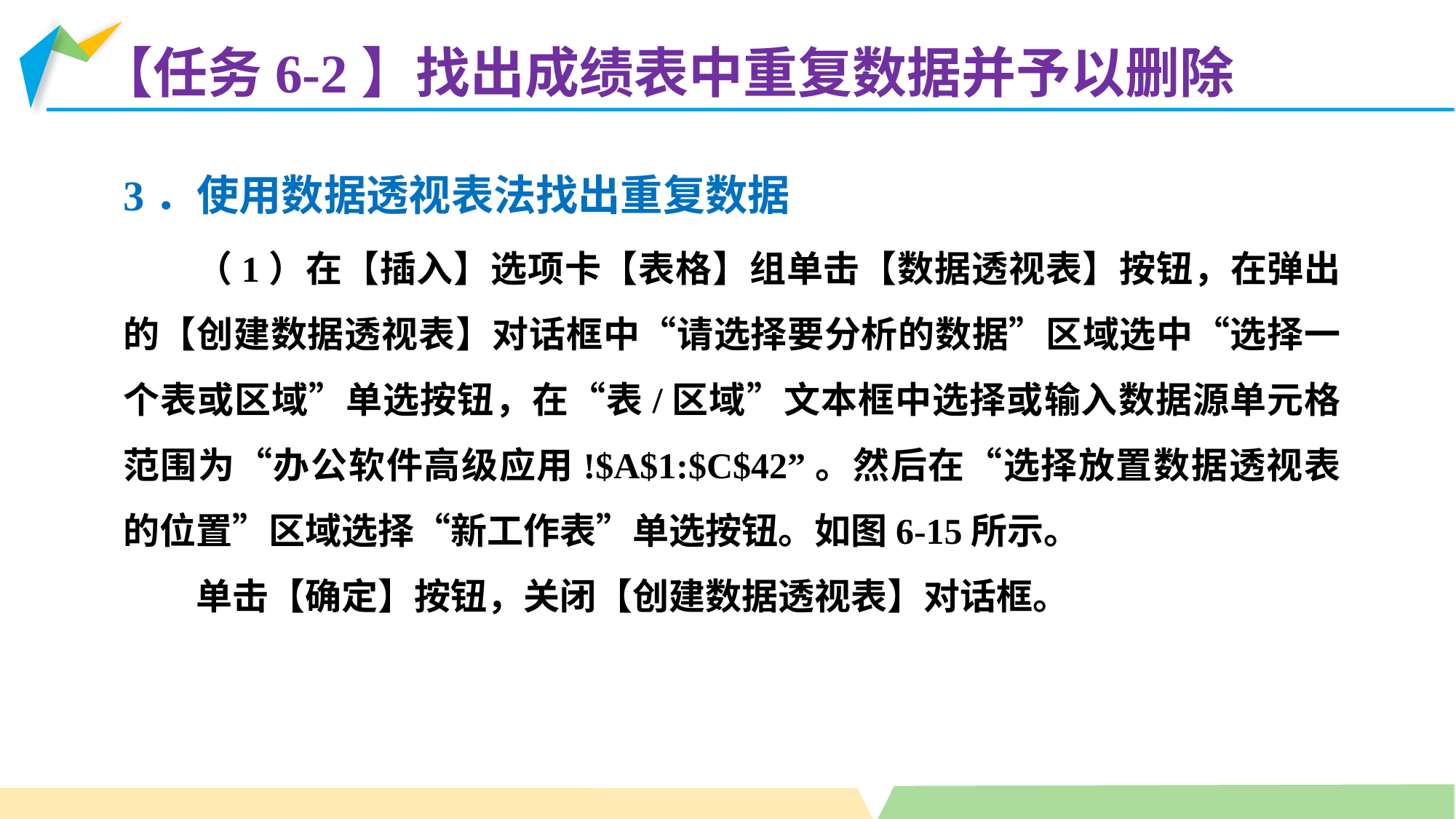

【任务6-2】找出成绩表中重复数据并予以删除
3．使用数据透视表法找出重复数据
（1）在【插入】选项卡【表格】组单击【数据透视表】按钮，在弹出的【创建数据透视表】对话框中“请选择要分析的数据”区域选中“选择一个表或区域”单选按钮，在“表/区域”文本框中选择或输入数据源单元格范围为“办公软件高级应用!$A$1:$C$42”。然后在“选择放置数据透视表的位置”区域选择“新工作表”单选按钮。如图6-15所示。
单击【确定】按钮，关闭【创建数据透视表】对话框。